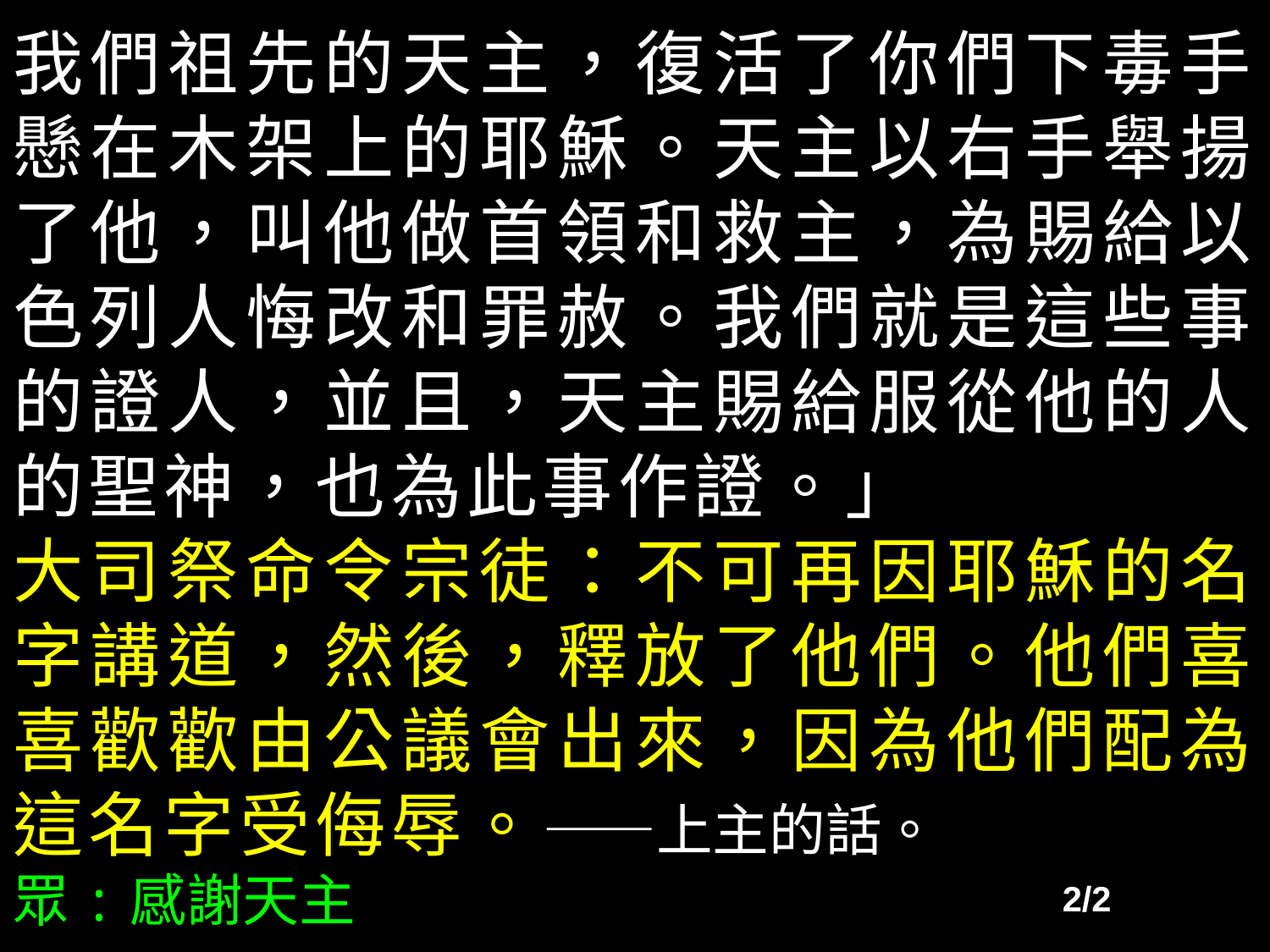

我們祖先的天主，復活了你們下毒手懸在木架上的耶穌。天主以右手舉揚了他，叫他做首領和救主，為賜給以色列人悔改和罪赦。我們就是這些事的證人，並且，天主賜給服從他的人的聖神，也為此事作證。」
大司祭命令宗徒：不可再因耶穌的名字講道，然後，釋放了他們。他們喜喜歡歡由公議會出來，因為他們配為這名字受侮辱。——上主的話。
眾:感謝天主

2/2